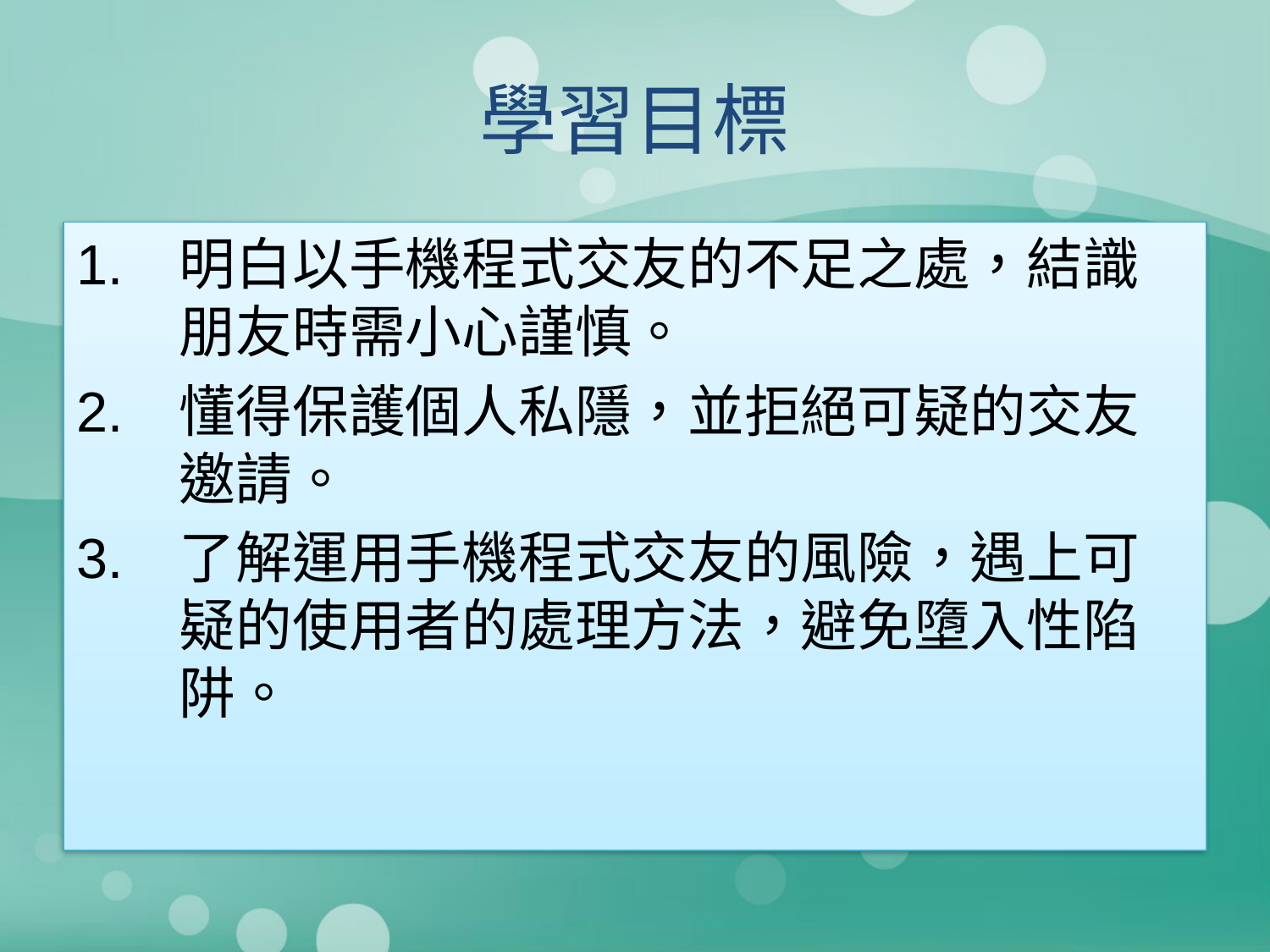

# 學習目標
明白以手機程式交友的不足之處，結識朋友時需小心謹慎。
懂得保護個人私隱，並拒絕可疑的交友邀請。
了解運用手機程式交友的風險，遇上可疑的使用者的處理方法，避免墮入性陷阱。